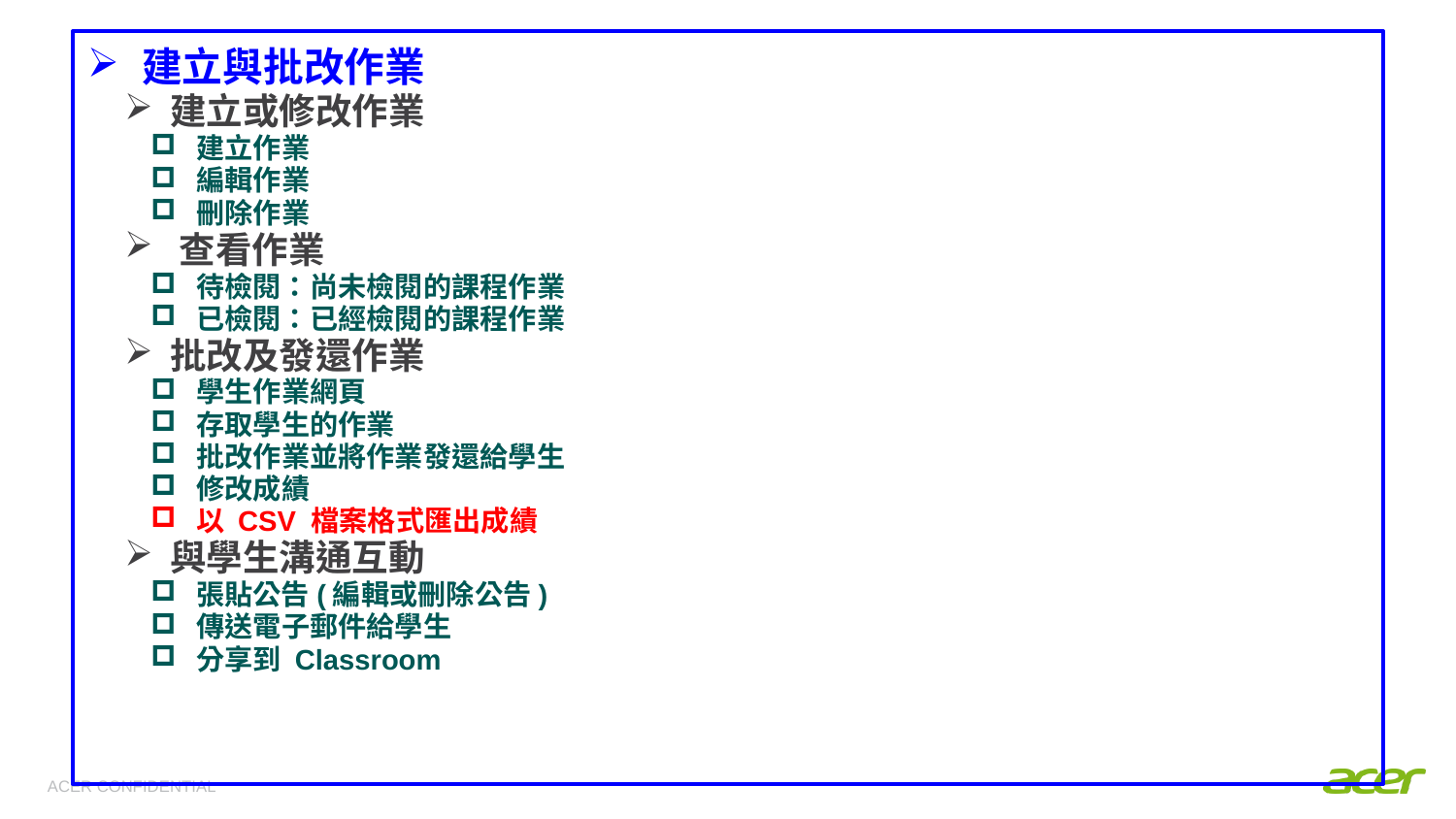

建立與批改作業
建立或修改作業
建立作業
編輯作業
刪除作業
查看作業
待檢閱：尚未檢閱的課程作業
已檢閱：已經檢閱的課程作業
批改及發還作業
學生作業網頁
存取學生的作業
批改作業並將作業發還給學生
修改成績
以 CSV 檔案格式匯出成績
與學生溝通互動
張貼公告(編輯或刪除公告)
傳送電子郵件給學生
分享到 Classroom